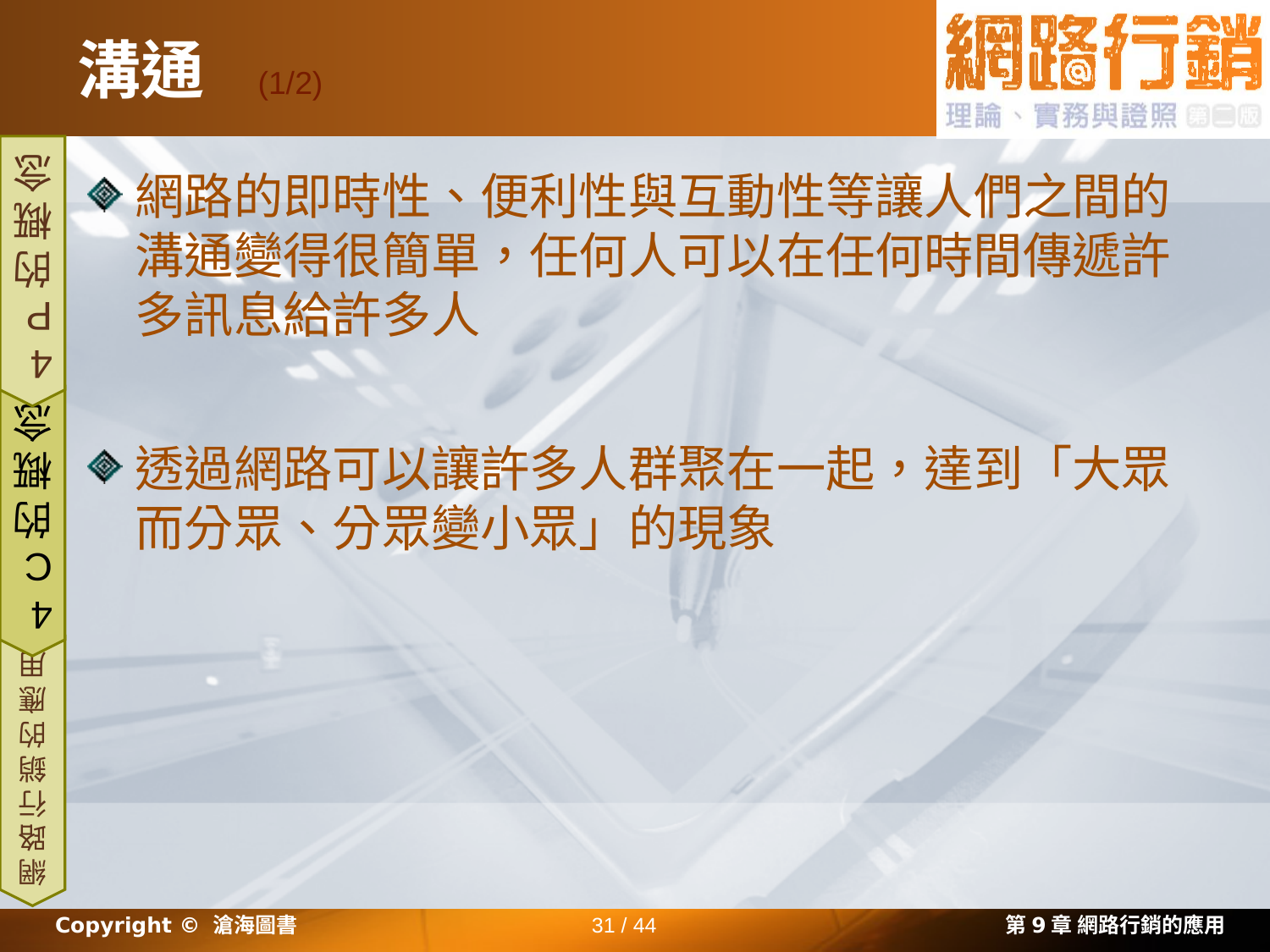

# 溝通
(1/2)
網路的即時性、便利性與互動性等讓人們之間的溝通變得很簡單，任何人可以在任何時間傳遞許多訊息給許多人

透過網路可以讓許多人群聚在一起，達到「大眾而分眾、分眾變小眾」的現象
4P 的概念
4C 的概念
網路行銷的應用
Copyright © 滄海圖書
31 / 44
第9章 網路行銷的應用